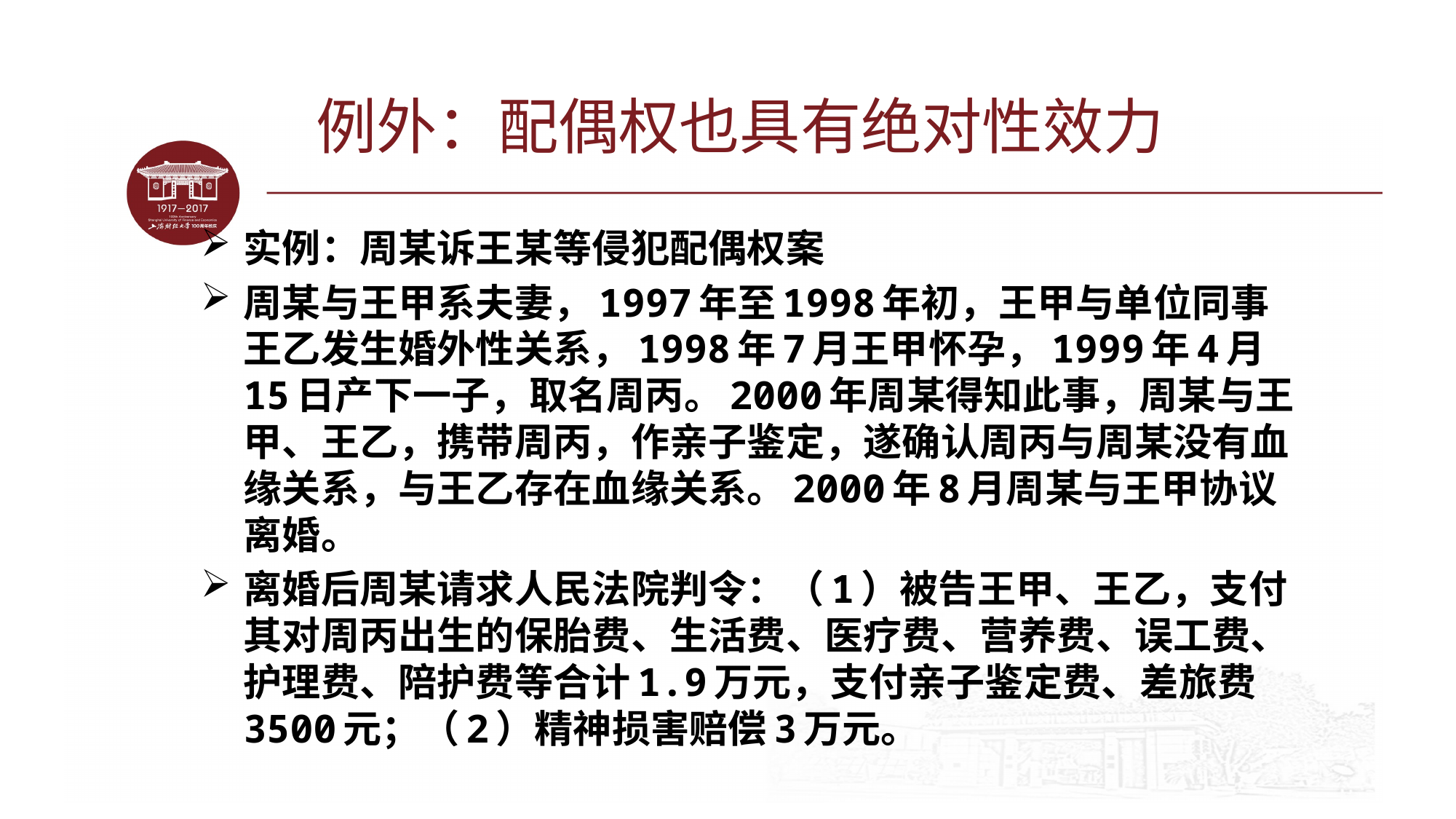

# 例外：配偶权也具有绝对性效力
实例：周某诉王某等侵犯配偶权案
周某与王甲系夫妻，1997年至1998年初，王甲与单位同事王乙发生婚外性关系，1998年7月王甲怀孕，1999年4月15日产下一子，取名周丙。2000年周某得知此事，周某与王甲、王乙，携带周丙，作亲子鉴定，遂确认周丙与周某没有血缘关系，与王乙存在血缘关系。2000年8月周某与王甲协议离婚。
离婚后周某请求人民法院判令：（1）被告王甲、王乙，支付其对周丙出生的保胎费、生活费、医疗费、营养费、误工费、护理费、陪护费等合计1.9万元，支付亲子鉴定费、差旅费3500元；（2）精神损害赔偿3万元。